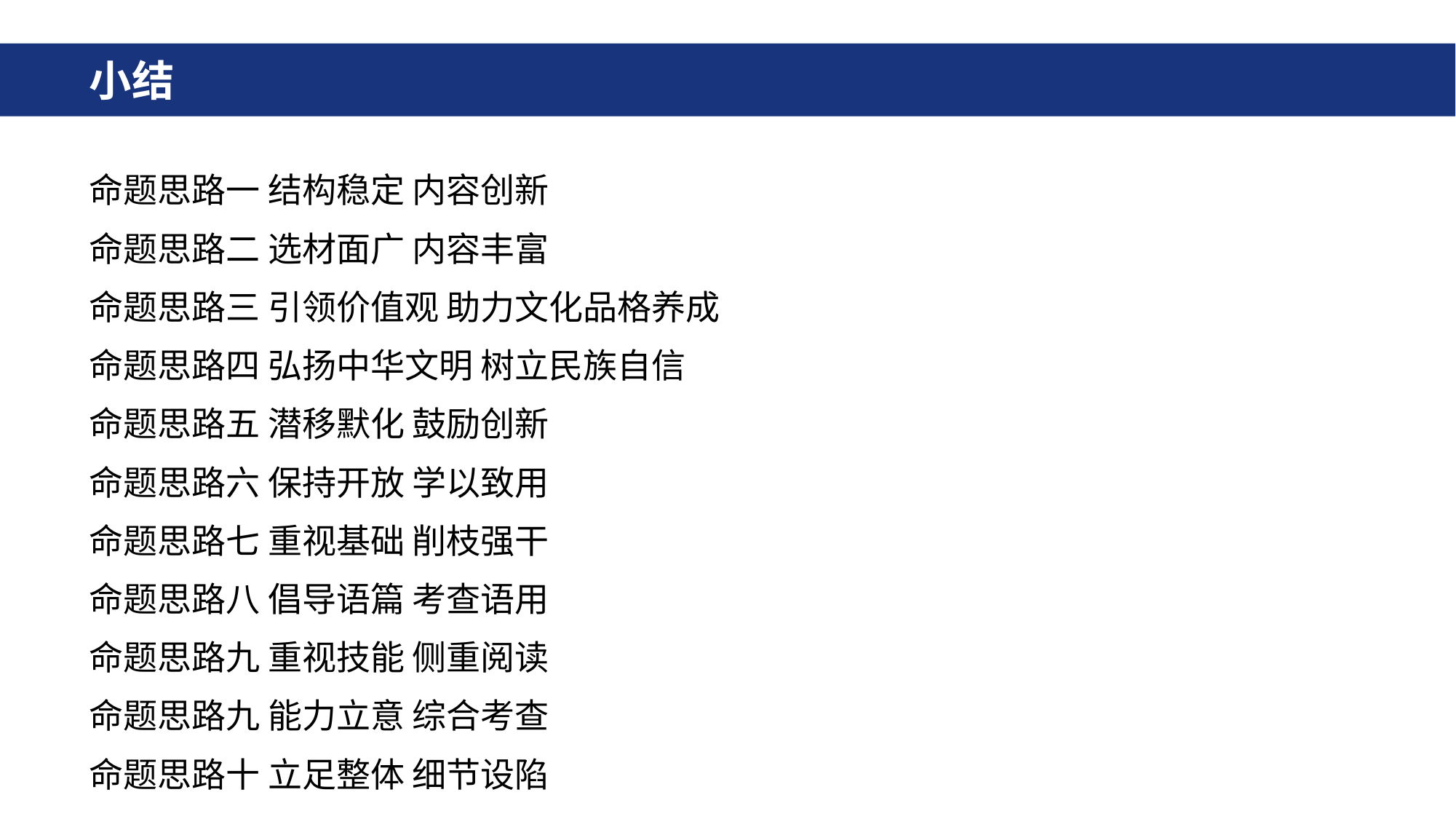

# 小结
命题思路一 结构稳定 内容创新
命题思路二 选材面广 内容丰富
命题思路三 引领价值观 助力文化品格养成
命题思路四 弘扬中华文明 树立民族自信
命题思路五 潜移默化 鼓励创新
命题思路六 保持开放 学以致用
命题思路七 重视基础 削枝强干
命题思路八 倡导语篇 考查语用
命题思路九 重视技能 侧重阅读
命题思路九 能力立意 综合考查
命题思路十 立足整体 细节设陷